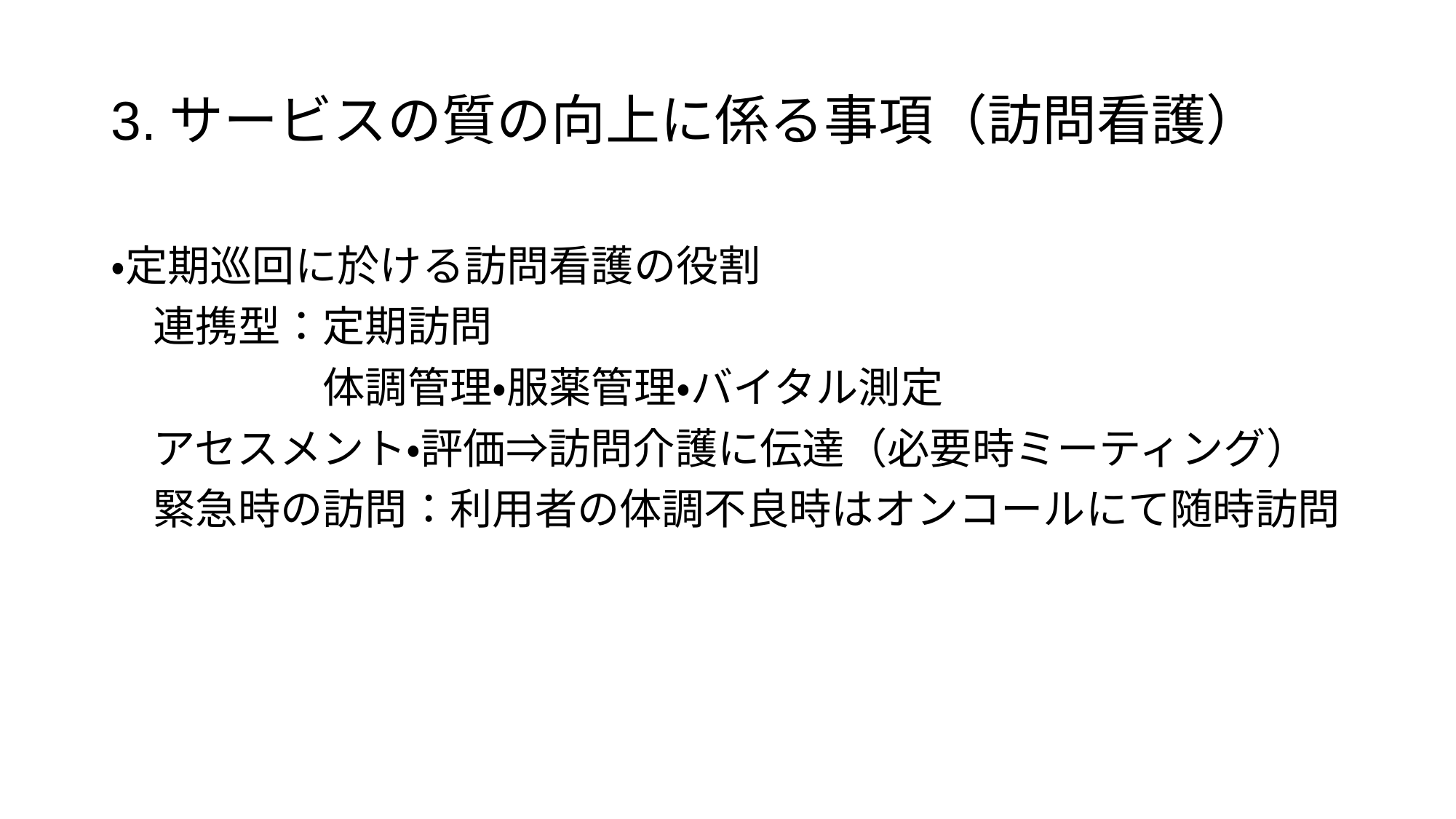

# 3.サービスの質の向上に係る事項（訪問看護）
・定期巡回に於ける訪問看護の役割
　連携型：定期訪問
　　　　　体調管理・服薬管理・バイタル測定
　アセスメント・評価⇒訪問介護に伝達（必要時ミーティング）
　緊急時の訪問：利用者の体調不良時はオンコールにて随時訪問